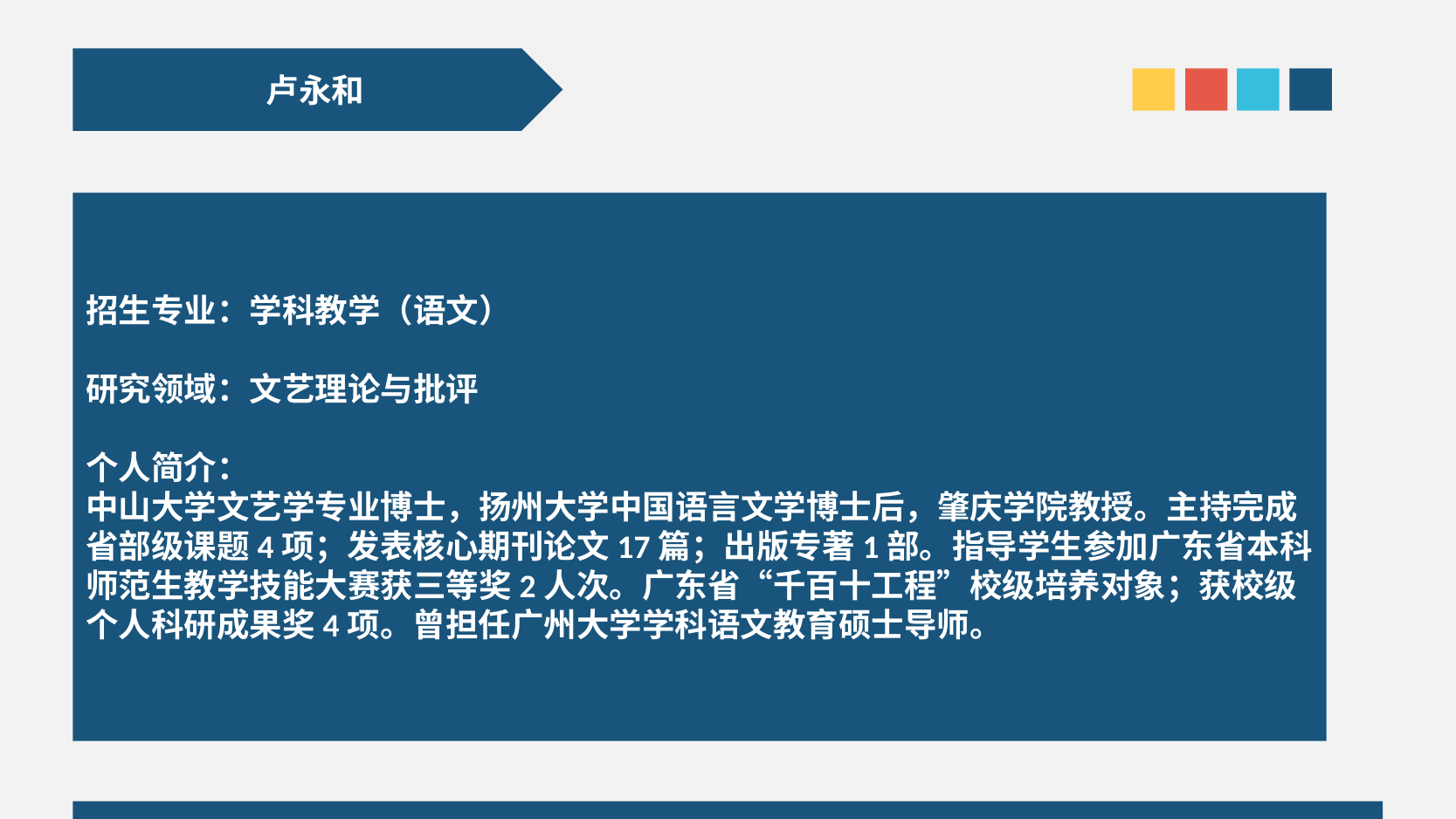

卢永和

招生专业：学科教学（语文）

研究领域：文艺理论与批评

个人简介：
中山大学文艺学专业博士，扬州大学中国语言文学博士后，肇庆学院教授。主持完成省部级课题4项；发表核心期刊论文17篇；出版专著1部。指导学生参加广东省本科师范生教学技能大赛获三等奖2人次。广东省“千百十工程”校级培养对象；获校级个人科研成果奖4项。曾担任广州大学学科语文教育硕士导师。